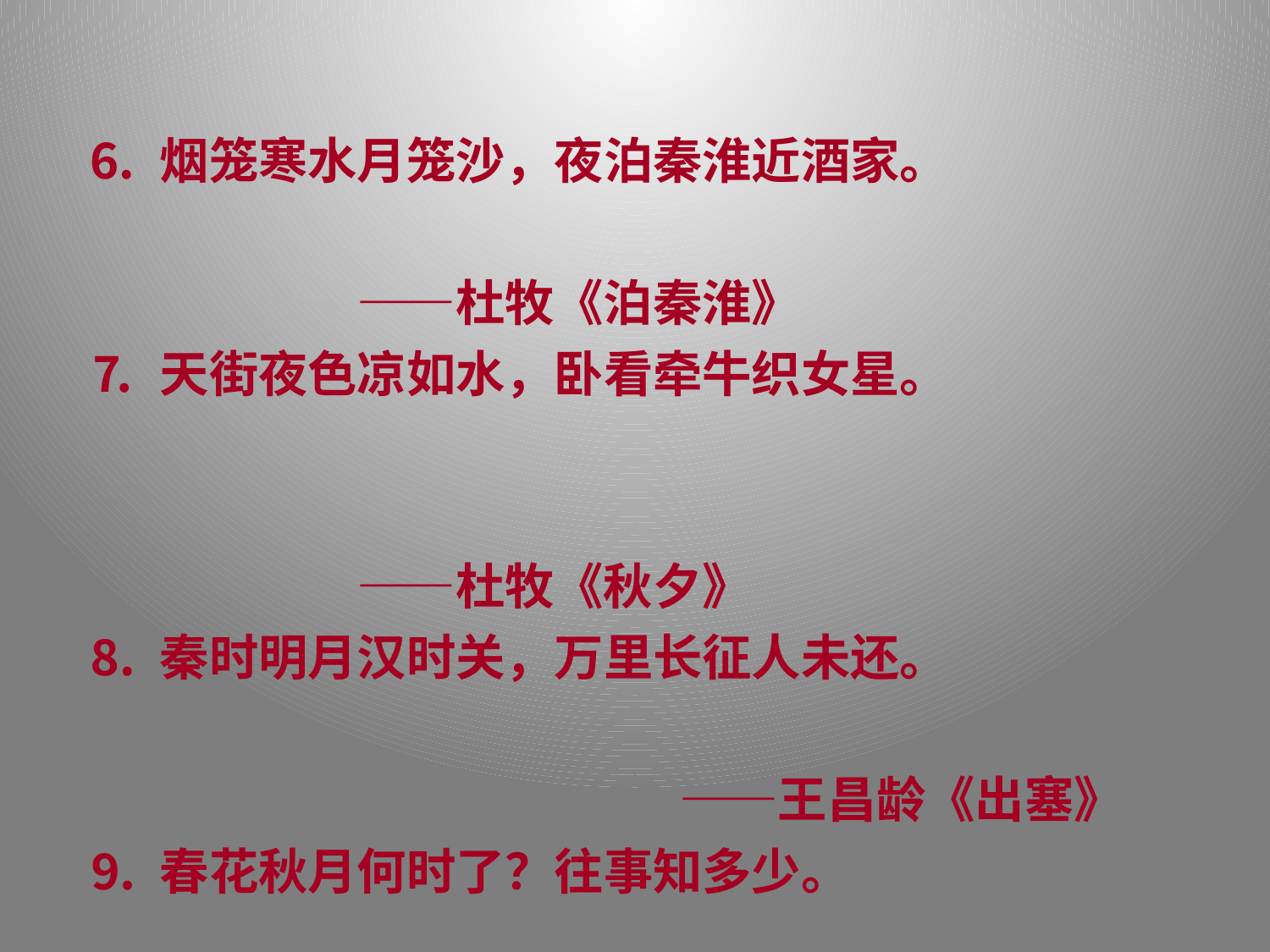

⒍ 烟笼寒水月笼沙，夜泊秦淮近酒家。
                        ——杜牧《泊秦淮》
⒎ 天街夜色凉如水，卧看牵牛织女星。
                        ——杜牧《秋夕》
⒏ 秦时明月汉时关，万里长征人未还。
　　　　　　　　　　　　——王昌龄《出塞》
⒐ 春花秋月何时了？往事知多少。
　　　　　　　　　　　　——李煜《虞美人》
⒑ 今宵酒醒何处？杨柳岸晓风残月。
　　　　　　　　　　　　——柳永《雨霖铃》